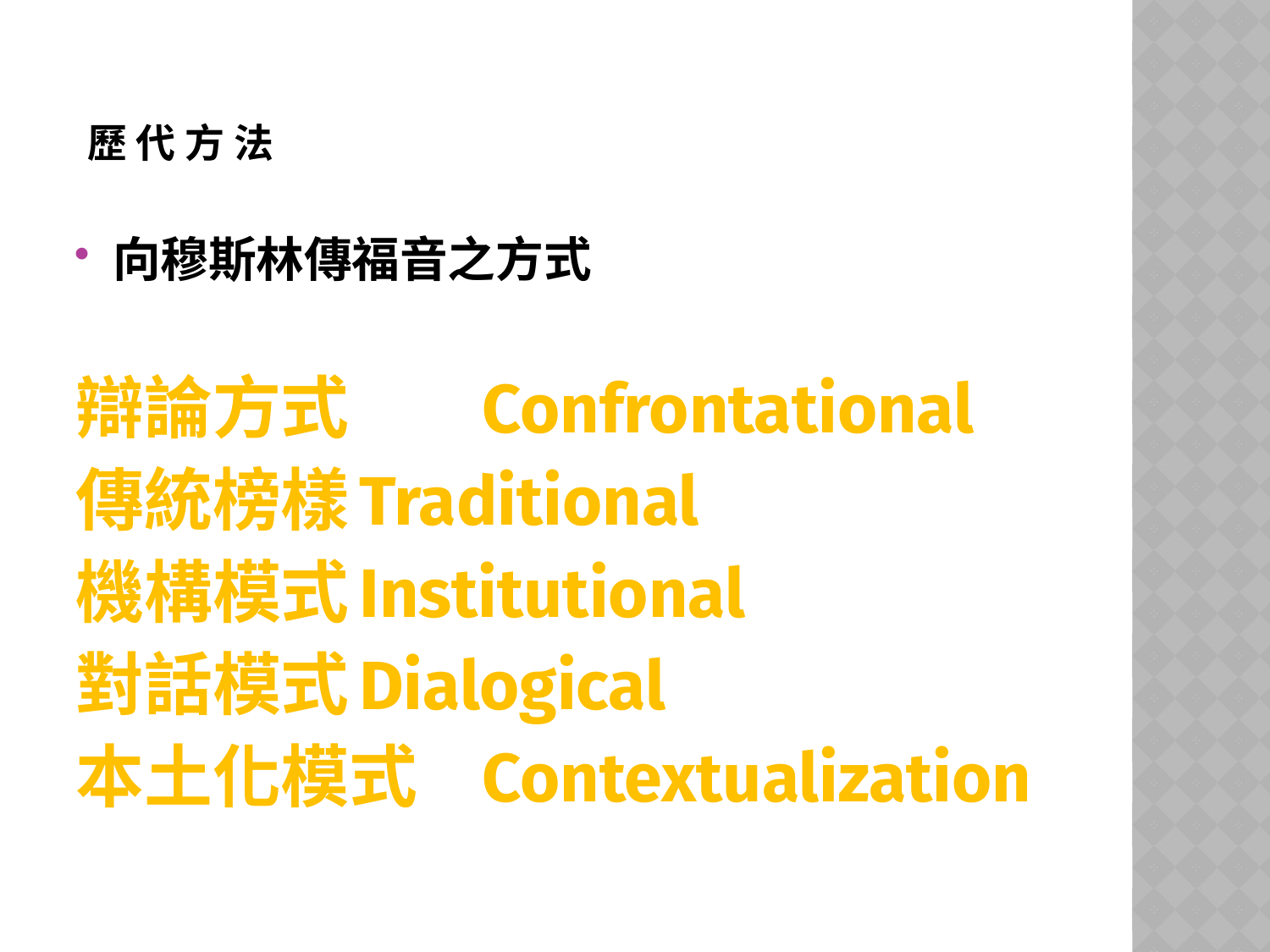

# 歷 代 方 法
向穆斯林傳福音之方式

辯論方式  	Confrontational
傳統榜樣	Traditional
機構模式	Institutional
對話模式	Dialogical
本土化模式	Contextualization